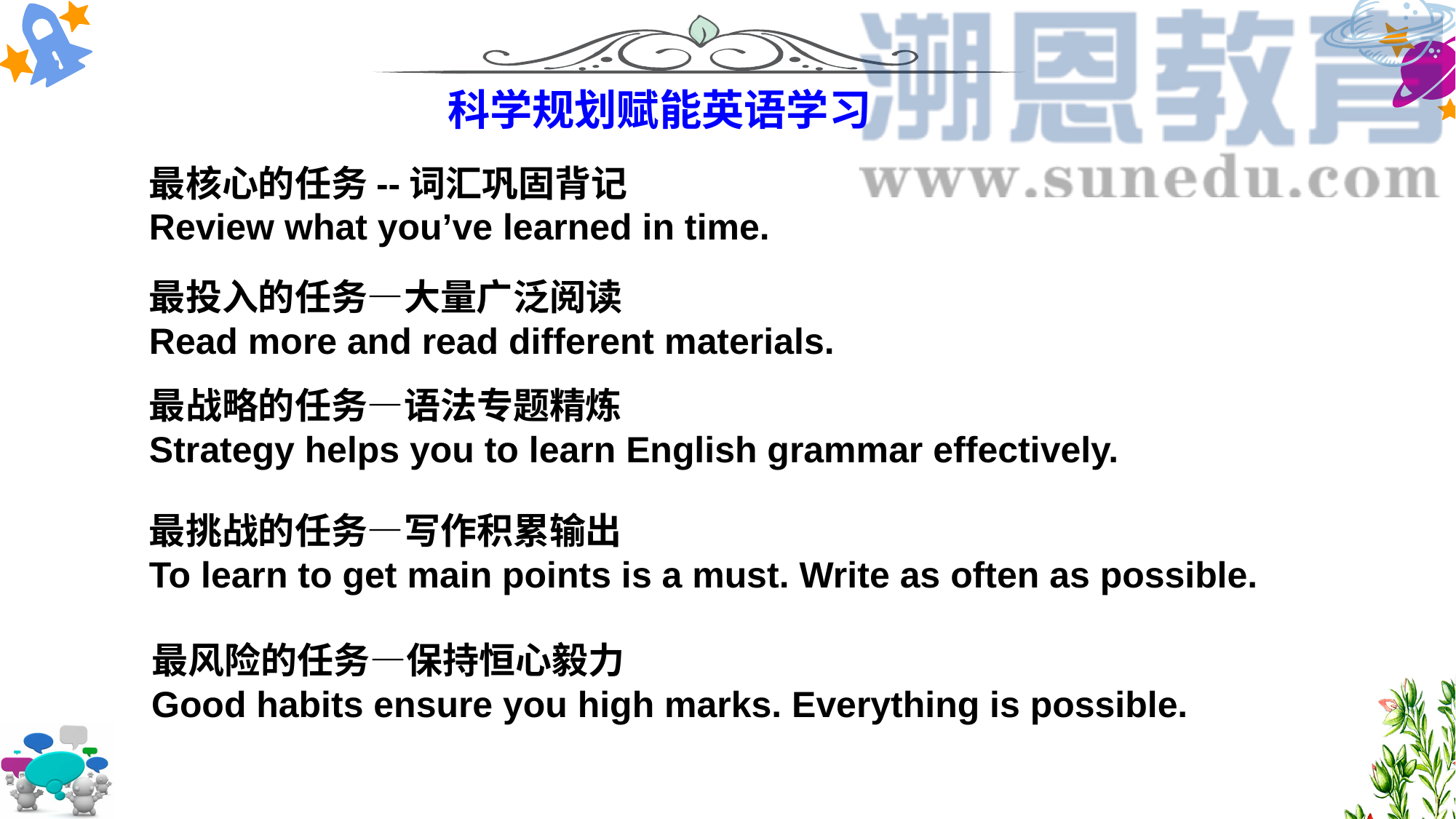

科学规划赋能英语学习
最核心的任务--词汇巩固背记
Review what you’ve learned in time.
最投入的任务—大量广泛阅读
Read more and read different materials.
最战略的任务—语法专题精炼
Strategy helps you to learn English grammar effectively.
最挑战的任务—写作积累输出
To learn to get main points is a must. Write as often as possible.
最风险的任务—保持恒心毅力
Good habits ensure you high marks. Everything is possible.